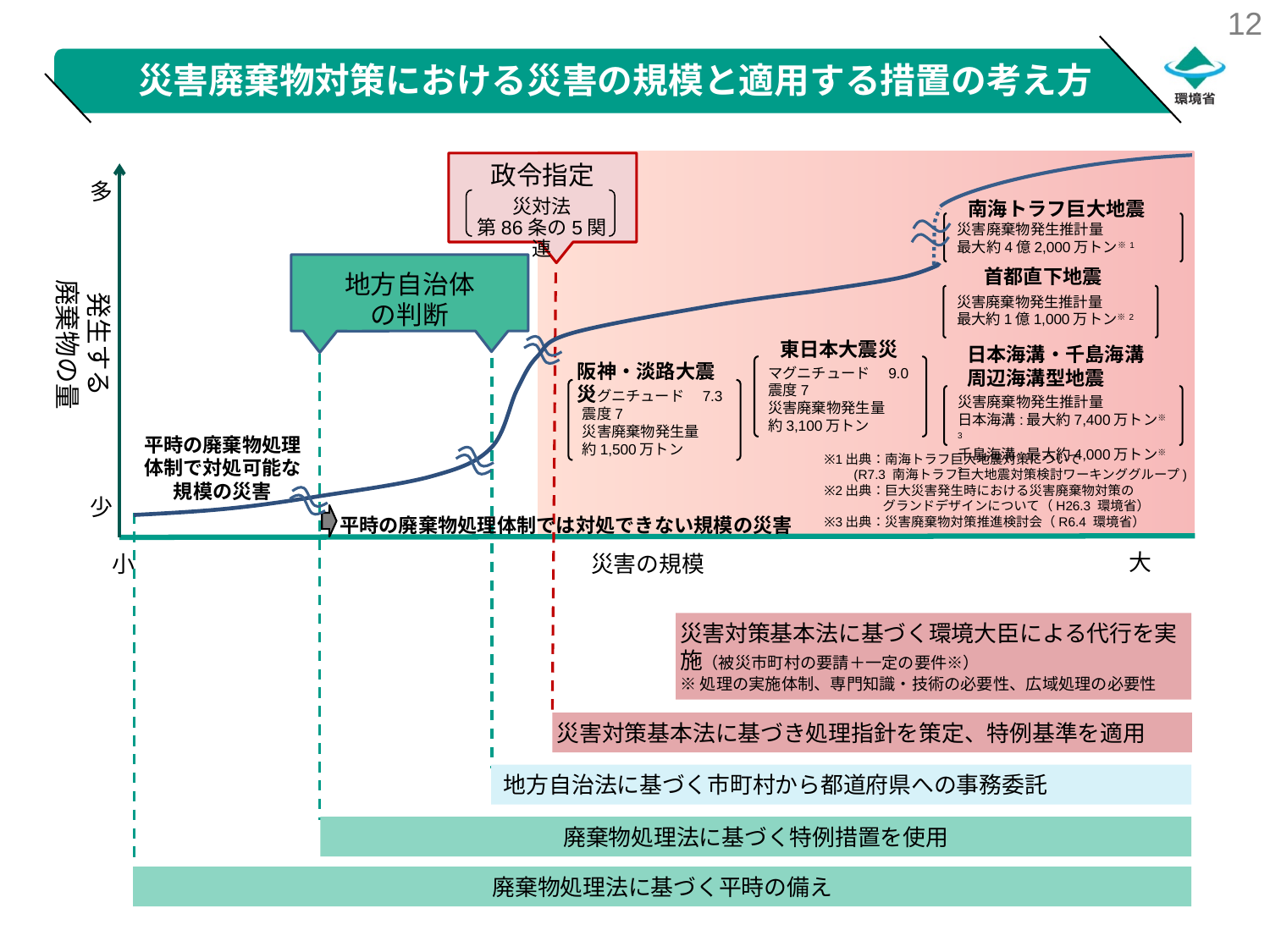

災害廃棄物対策における災害の規模と適用する措置の考え方

政令指定

多

災対法
第86条の5関連
南海トラフ巨大地震
災害廃棄物発生推計量
最大約4億2,000万トン※1

発生する
廃棄物の量
地方自治体
の判断
首都直下地震
災害廃棄物発生推計量
最大約1億1,000万トン※2

東日本大震災
マグニチュード　9.0
震度7
災害廃棄物発生量
約3,100万トン
日本海溝・千島海溝
周辺海溝型地震
災害廃棄物発生推計量
日本海溝:最大約7,400万トン※3
千島海溝:最大約4,000万トン※3

阪神・淡路大震災
マグニチュード　7.3
震度7
災害廃棄物発生量
約1,500万トン

平時の廃棄物処理体制で対処可能な規模の災害
※1出典：南海トラフ巨大地震対策について
　　(R7.3 南海トラフ巨大地震対策検討ワーキンググループ)
※2出典：巨大災害発生時における災害廃棄物対策の
　　　　  グランドデザインについて（H26.3 環境省）
※3出典：災害廃棄物対策推進検討会（R6.4 環境省）

少

平時の廃棄物処理体制では対処できない規模の災害
大
小
災害の規模
災害対策基本法に基づく環境大臣による代行を実施（被災市町村の要請＋一定の要件※）
※処理の実施体制、専門知識・技術の必要性、広域処理の必要性
災害対策基本法に基づき処理指針を策定、特例基準を適用
地方自治法に基づく市町村から都道府県への事務委託
廃棄物処理法に基づく特例措置を使用
廃棄物処理法に基づく平時の備え